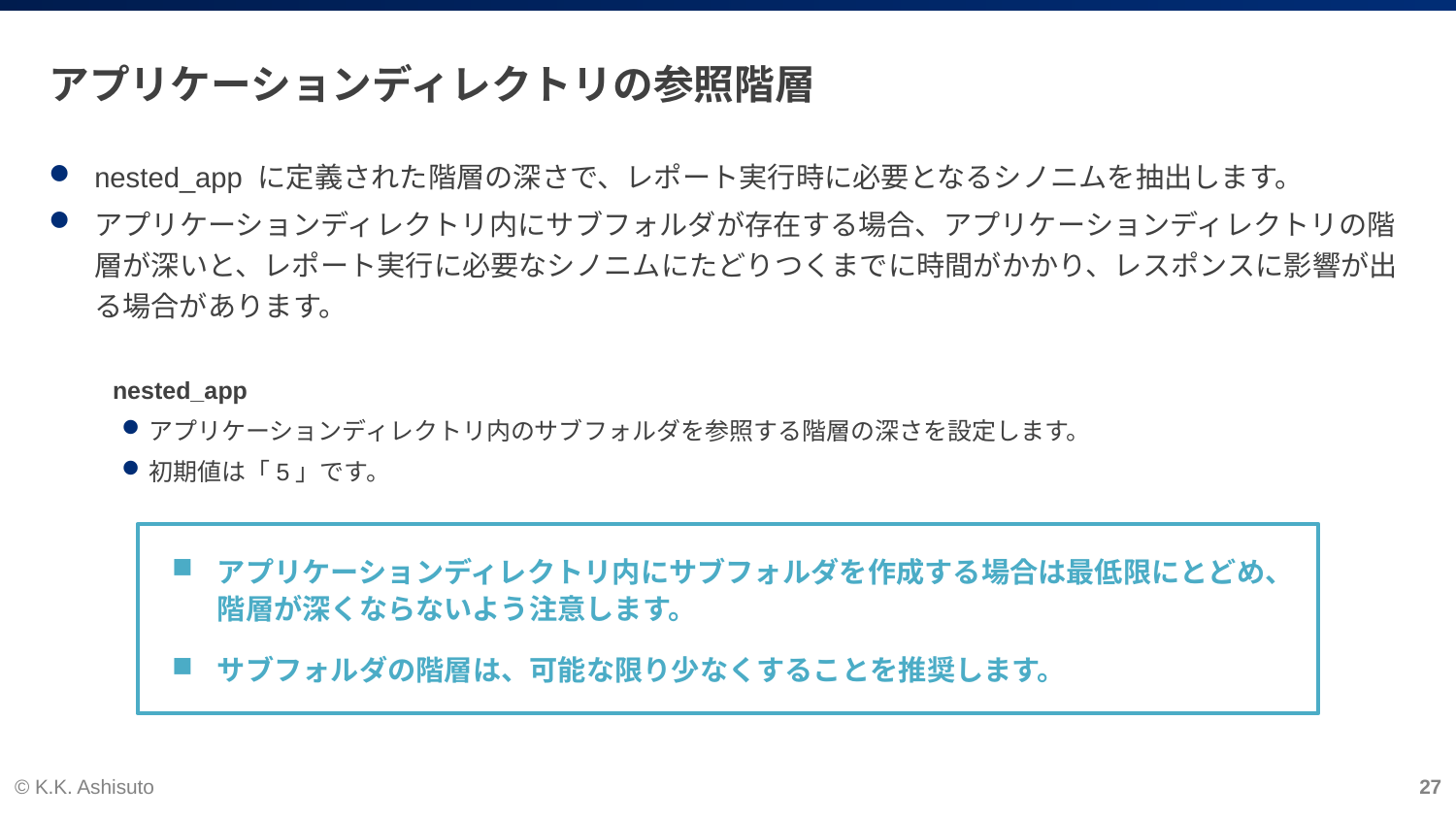

# アプリケーションディレクトリの参照階層
nested_app に定義された階層の深さで、レポート実行時に必要となるシノニムを抽出します。
アプリケーションディレクトリ内にサブフォルダが存在する場合、アプリケーションディレクトリの階層が深いと、レポート実行に必要なシノニムにたどりつくまでに時間がかかり、レスポンスに影響が出る場合があります。

nested_app
アプリケーションディレクトリ内のサブフォルダを参照する階層の深さを設定します。
初期値は「5」です。

アプリケーションディレクトリ内にサブフォルダを作成する場合は最低限にとどめ、
階層が深くならないよう注意します。
サブフォルダの階層は、可能な限り少なくすることを推奨します。
© K.K. Ashisuto
27